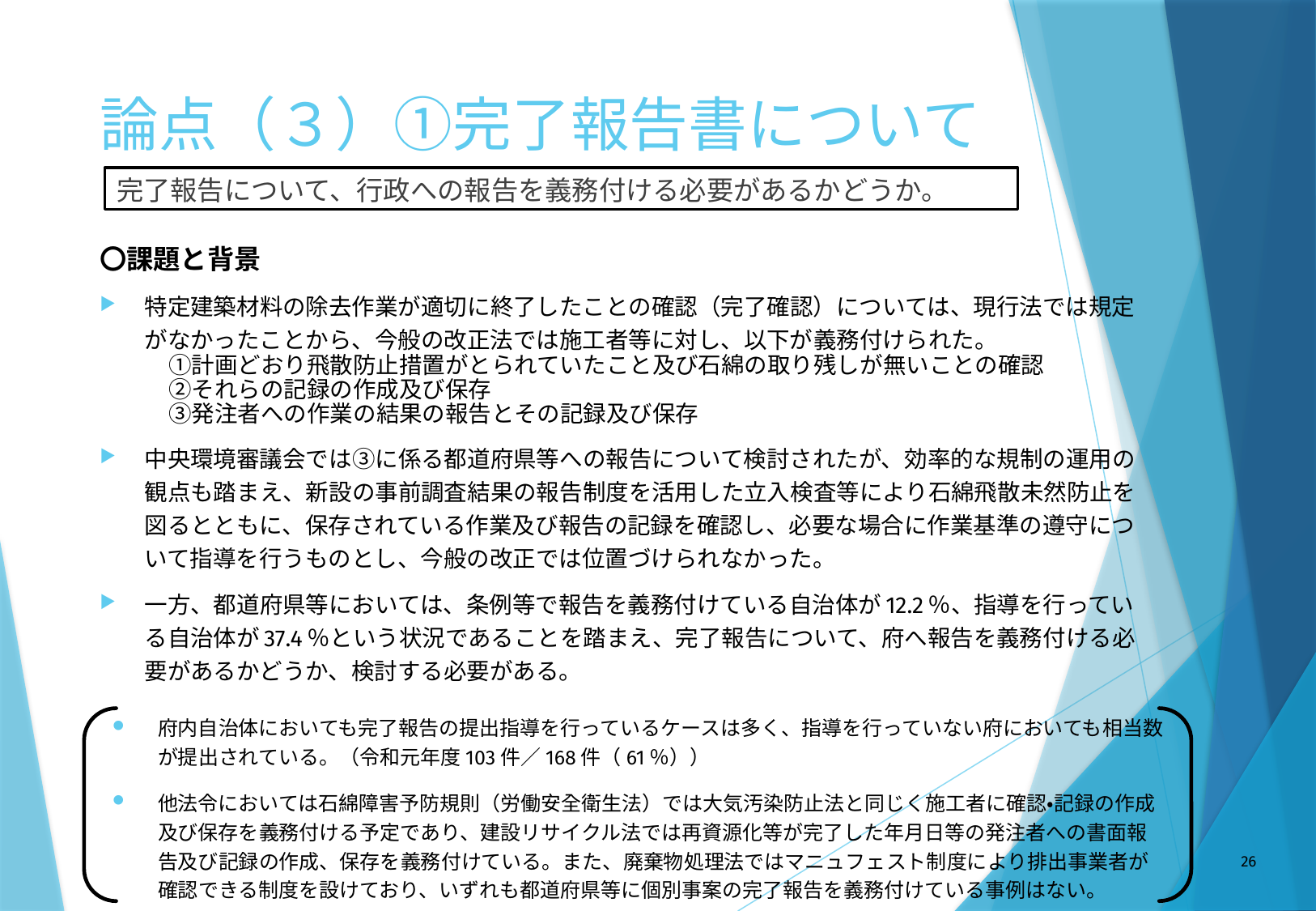

# 論点（３）①完了報告書について
完了報告について、行政への報告を義務付ける必要があるかどうか。
〇課題と背景
特定建築材料の除去作業が適切に終了したことの確認（完了確認）については、現行法では規定がなかったことから、今般の改正法では施工者等に対し、以下が義務付けられた。
　　①計画どおり飛散防止措置がとられていたこと及び石綿の取り残しが無いことの確認
　　②それらの記録の作成及び保存
　　③発注者への作業の結果の報告とその記録及び保存
中央環境審議会では③に係る都道府県等への報告について検討されたが、効率的な規制の運用の観点も踏まえ、新設の事前調査結果の報告制度を活用した立入検査等により石綿飛散未然防止を図るとともに、保存されている作業及び報告の記録を確認し、必要な場合に作業基準の遵守について指導を行うものとし、今般の改正では位置づけられなかった。
一方、都道府県等においては、条例等で報告を義務付けている自治体が12.2％、指導を行っている自治体が37.4％という状況であることを踏まえ、完了報告について、府へ報告を義務付ける必要があるかどうか、検討する必要がある。
府内自治体においても完了報告の提出指導を行っているケースは多く、指導を行っていない府においても相当数が提出されている。（令和元年度103件／168件（61％））
他法令においては石綿障害予防規則（労働安全衛生法）では大気汚染防止法と同じく施工者に確認・記録の作成及び保存を義務付ける予定であり、建設リサイクル法では再資源化等が完了した年月日等の発注者への書面報告及び記録の作成、保存を義務付けている。また、廃棄物処理法ではマニュフェスト制度により排出事業者が確認できる制度を設けており、いずれも都道府県等に個別事案の完了報告を義務付けている事例はない。

26